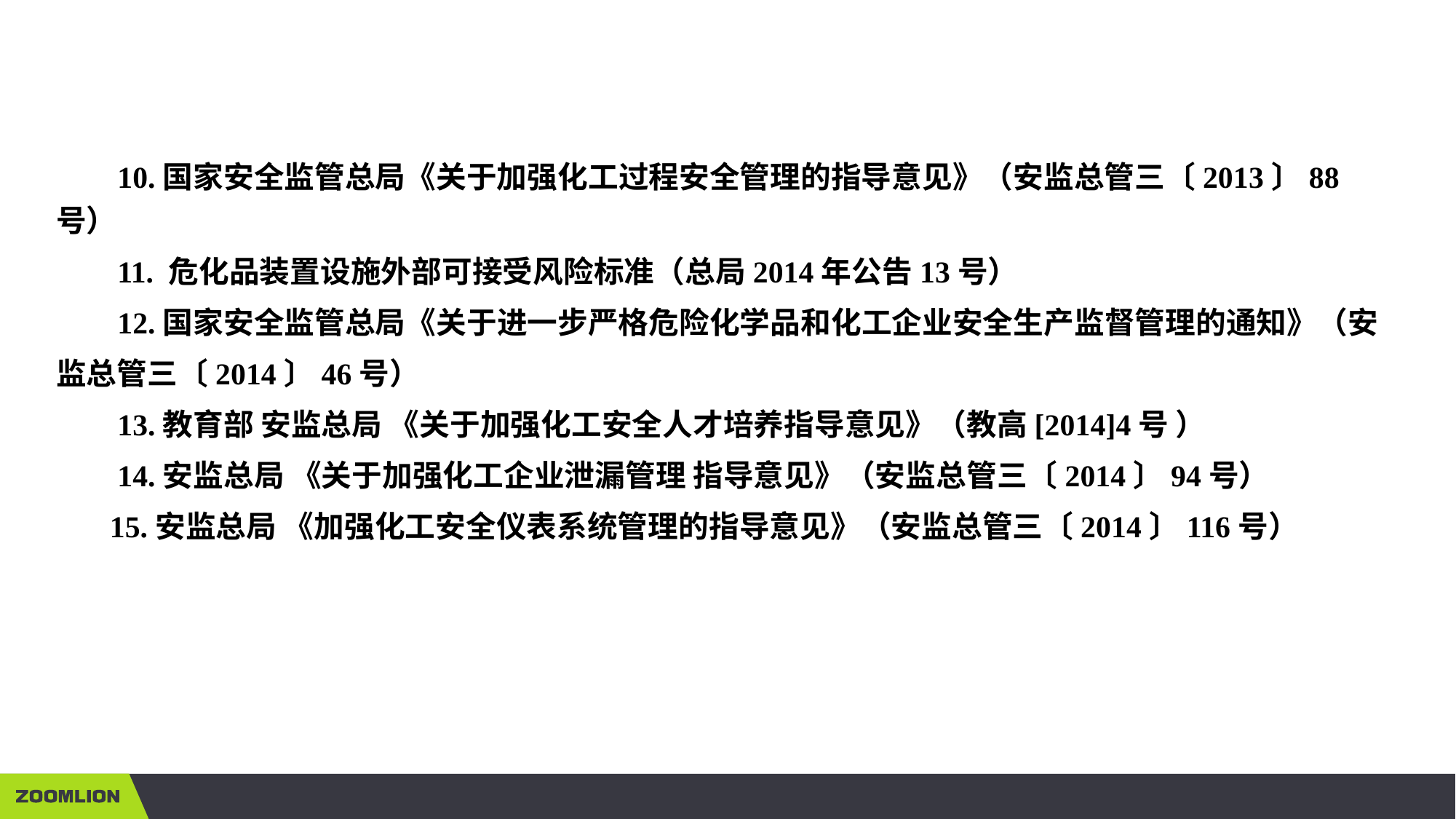

10.国家安全监管总局《关于加强化工过程安全管理的指导意见》（安监总管三〔2013〕88号）
        11. 危化品装置设施外部可接受风险标准（总局2014年公告13号）
        12.国家安全监管总局《关于进一步严格危险化学品和化工企业安全生产监督管理的通知》（安监总管三〔2014〕46号）
        13.教育部 安监总局 《关于加强化工安全人才培养指导意见》（教高[2014]4号 ）
        14.安监总局 《关于加强化工企业泄漏管理 指导意见》（安监总管三〔2014〕94号）
       15.安监总局 《加强化工安全仪表系统管理的指导意见》（安监总管三〔2014〕116号）